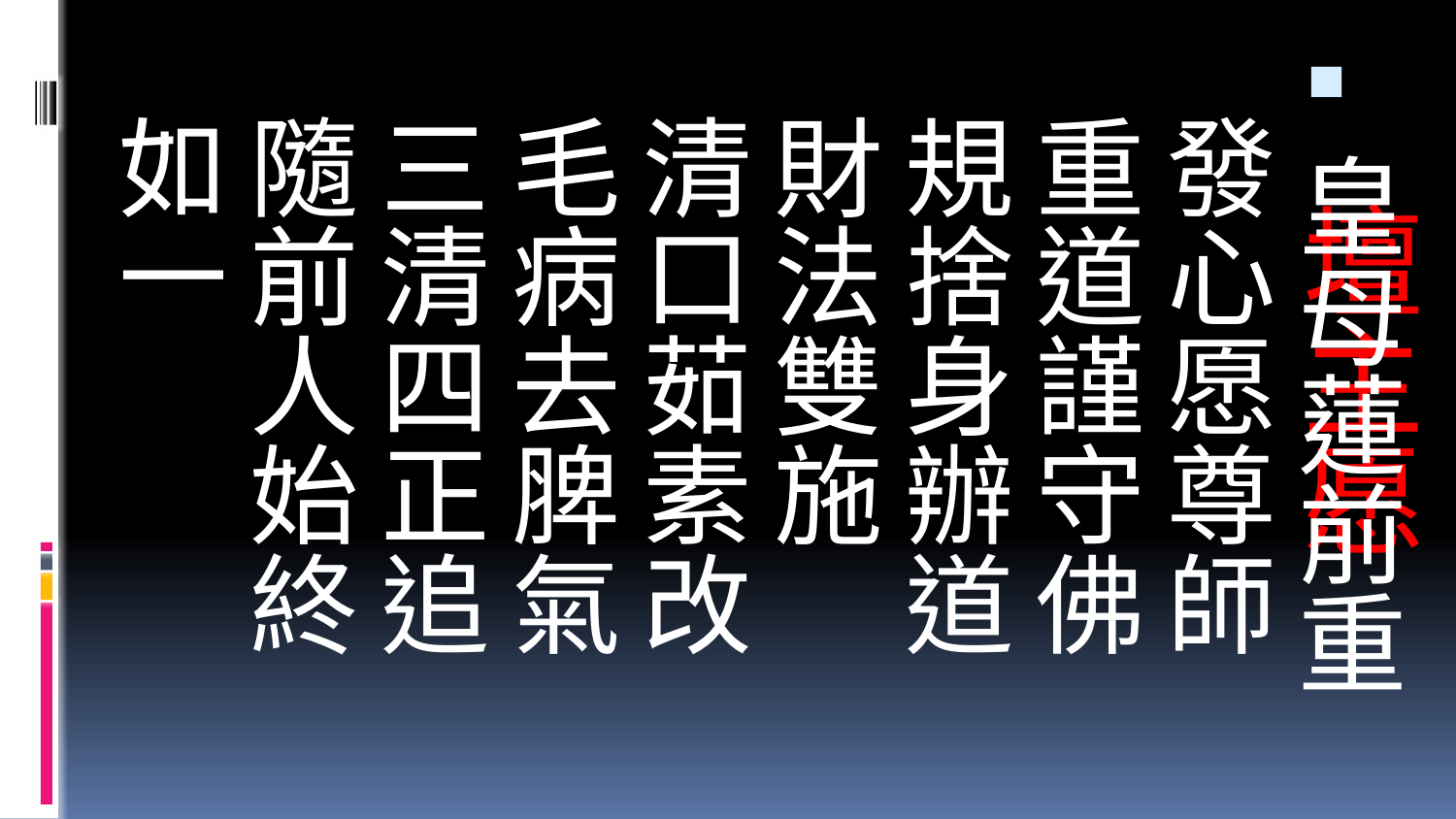

# 壇主愿
皇母蓮前重發心愿尊師重道謹守佛規捨身辦道財法雙施
清口茹素改毛病去脾氣三清四正追隨前人始終如一